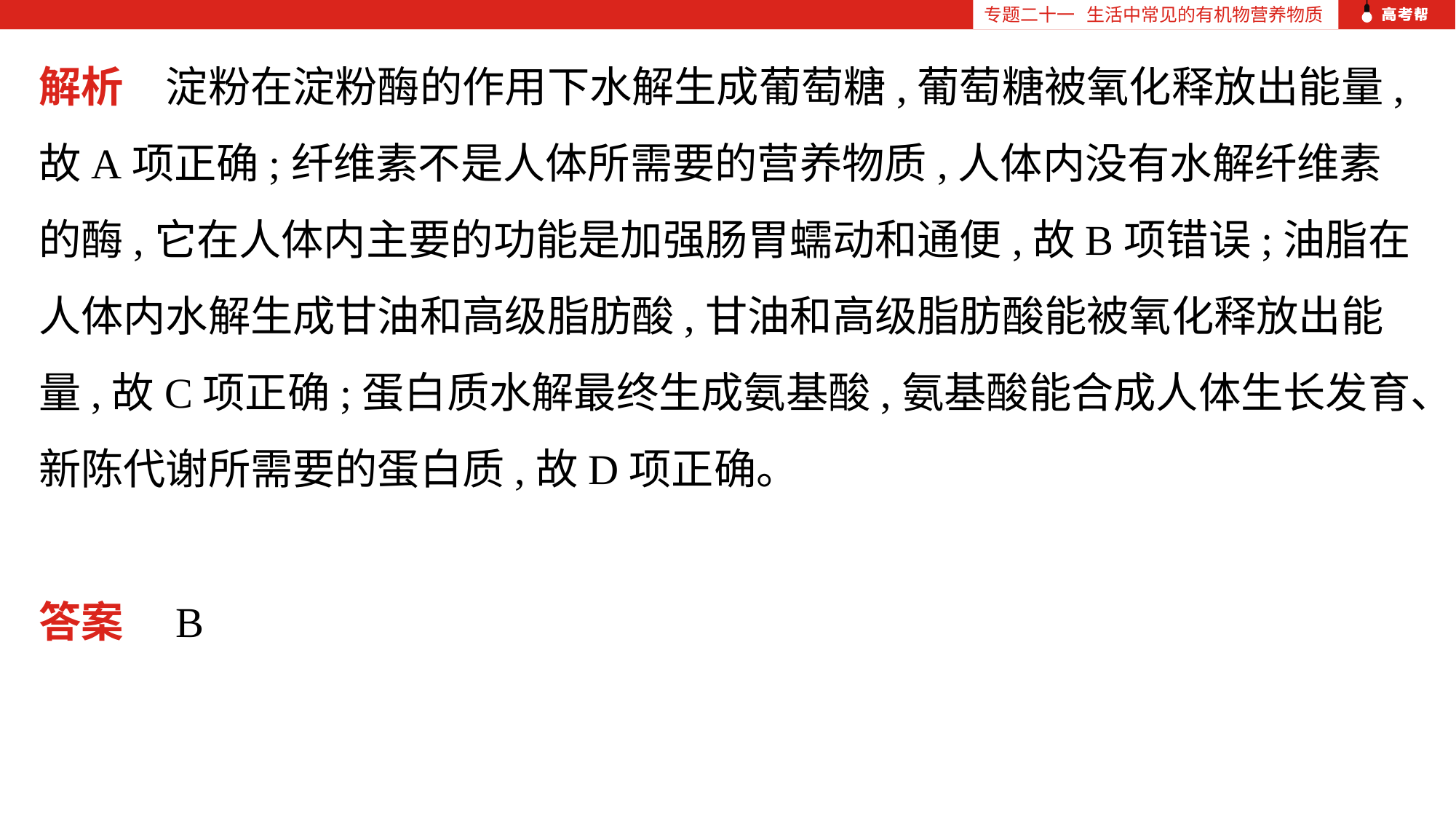

专题二十一   生活中常见的有机物营养物质

解析　淀粉在淀粉酶的作用下水解生成葡萄糖,葡萄糖被氧化释放出能量,故A项正确;纤维素不是人体所需要的营养物质,人体内没有水解纤维素的酶,它在人体内主要的功能是加强肠胃蠕动和通便,故B项错误;油脂在人体内水解生成甘油和高级脂肪酸,甘油和高级脂肪酸能被氧化释放出能量,故C项正确;蛋白质水解最终生成氨基酸,氨基酸能合成人体生长发育、新陈代谢所需要的蛋白质,故D项正确。

答案　B